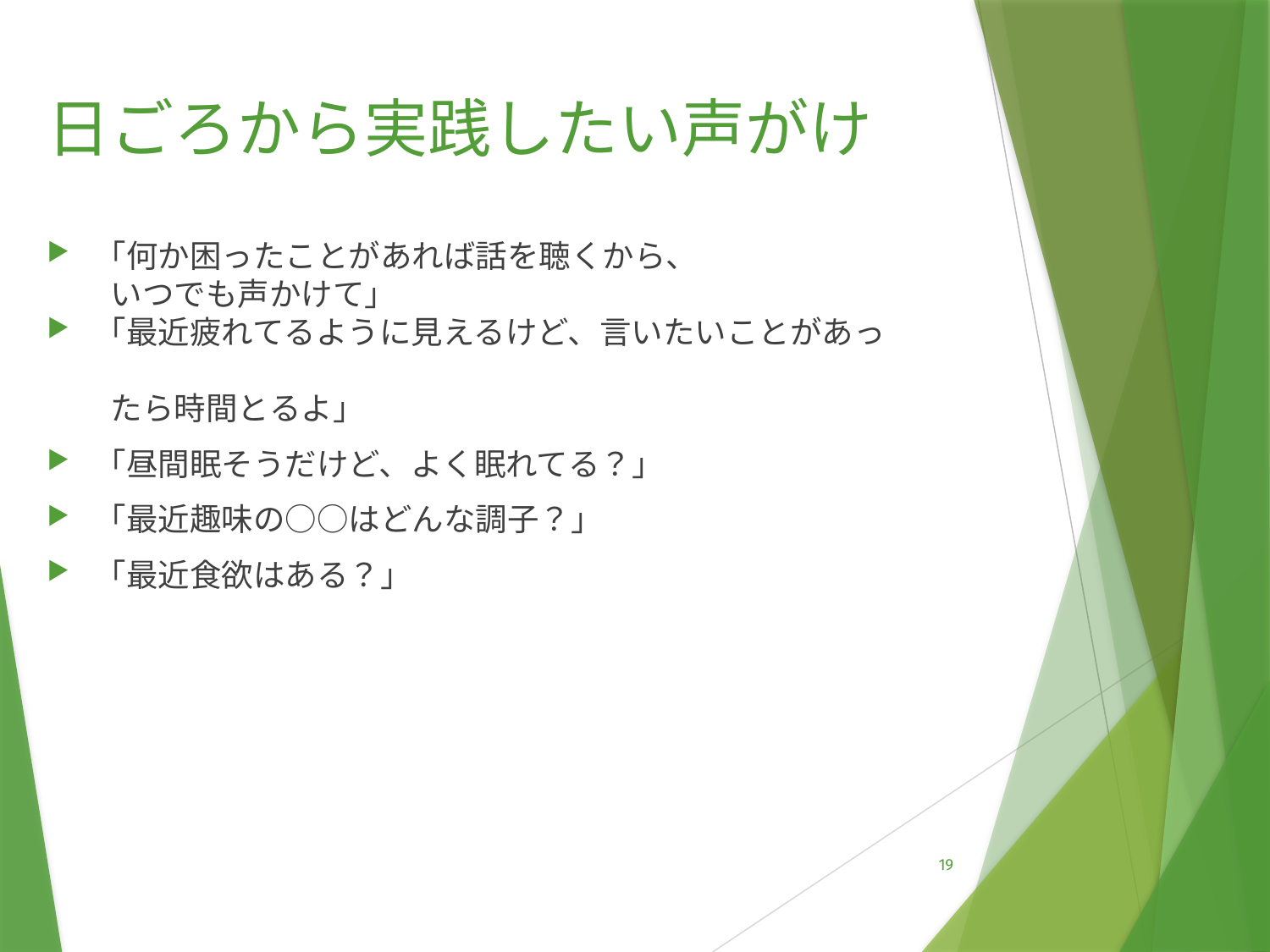

# 日ごろから実践したい声がけ
「何か困ったことがあれば話を聴くから、
　　いつでも声かけて」
「最近疲れてるように見えるけど、言いたいことがあっ
　　たら時間とるよ」
「昼間眠そうだけど、よく眠れてる？」
「最近趣味の○○はどんな調子？」
「最近食欲はある？」
19